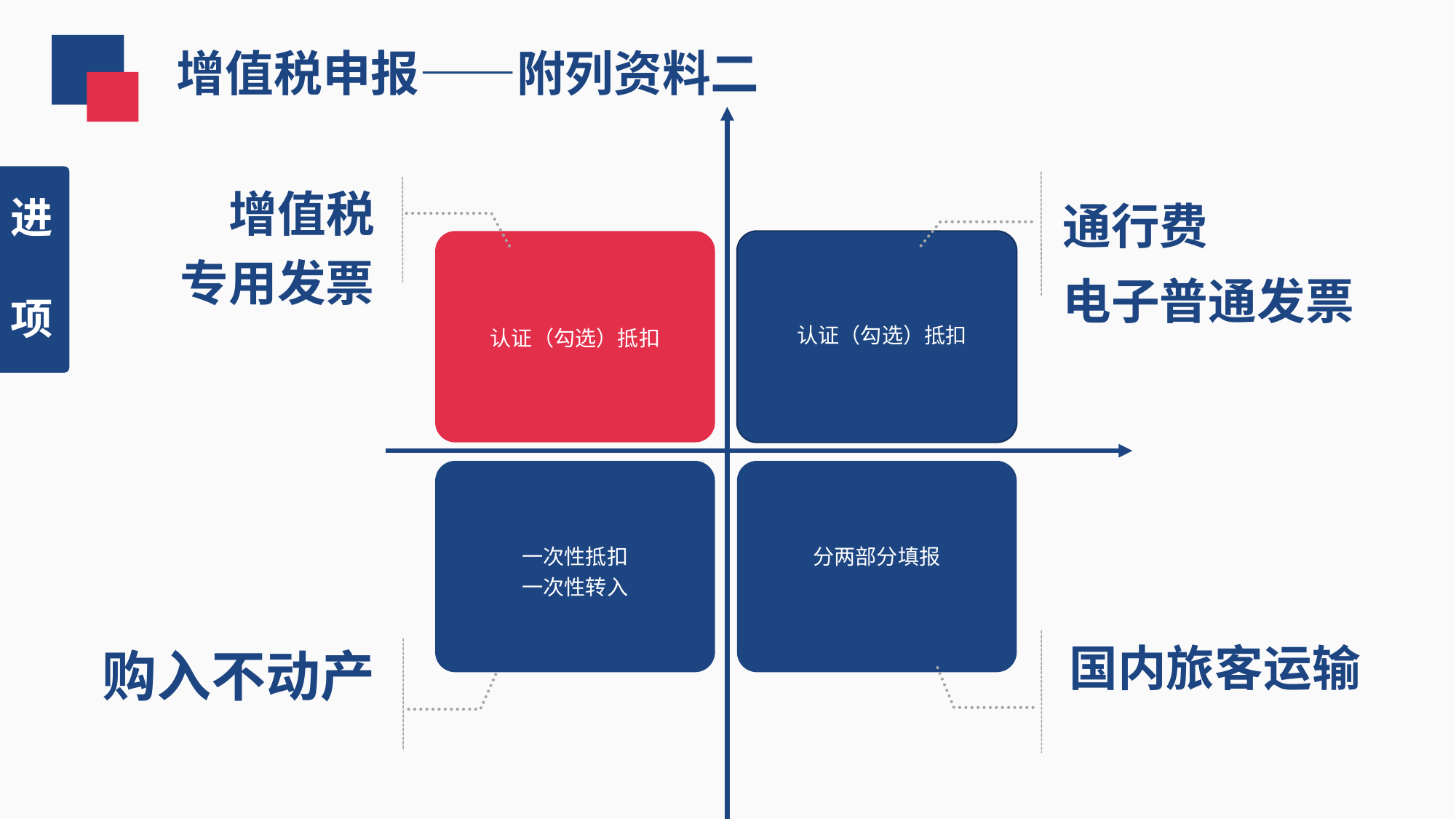

增值税申报——附列资料二
增值税
专用发票

通行费
电子普通发票

进

项

认证（勾选）抵扣
认证（勾选）抵扣

一次性抵扣
一次性转入
分两部分填报
国内旅客运输
购入不动产